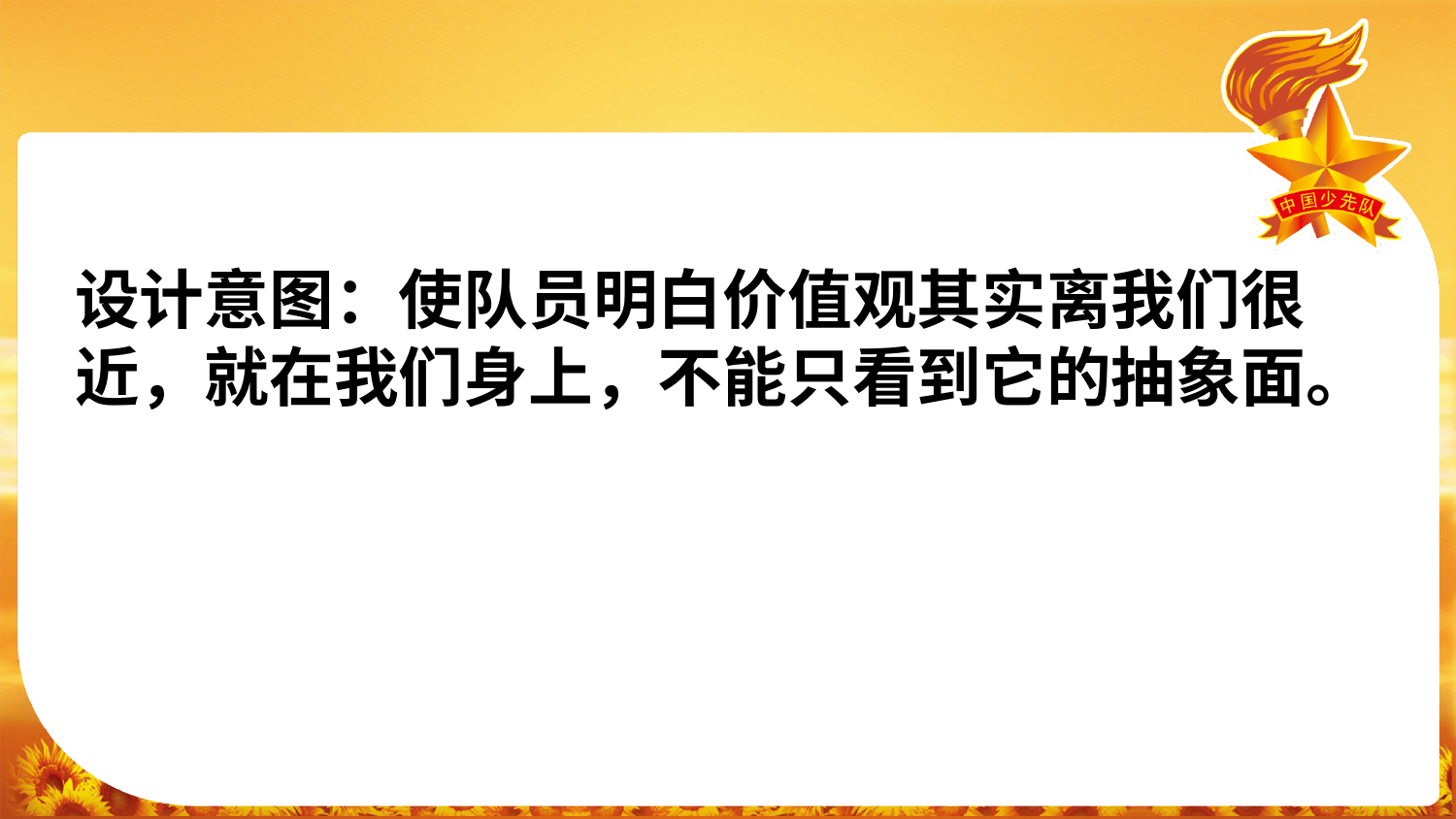

设计意图：使队员明白价值观其实离我们很近，就在我们身上，不能只看到它的抽象面。